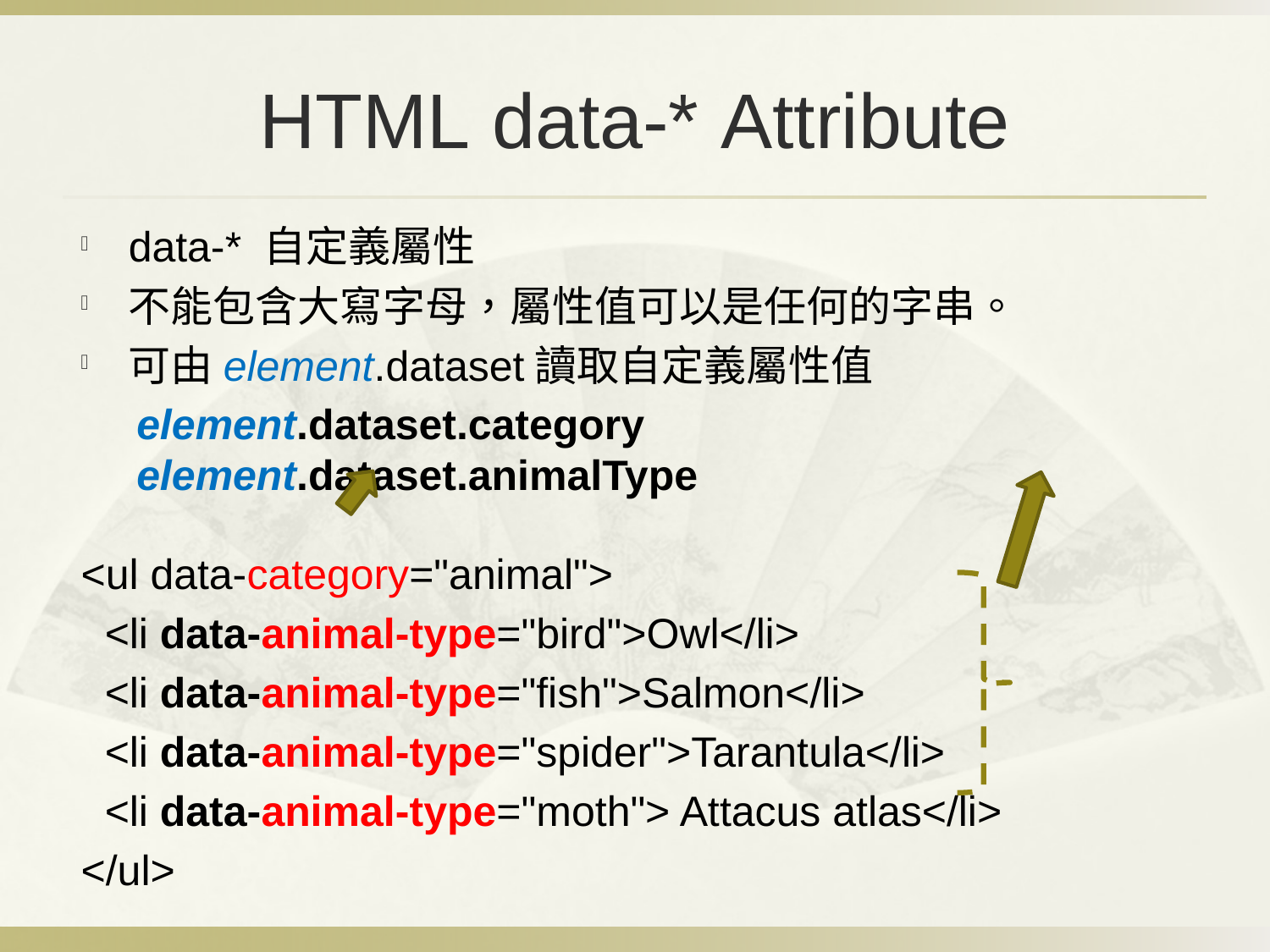

# HTML data-* Attribute
data-* 自定義屬性
不能包含大寫字母，屬性值可以是任何的字串。
可由element.dataset讀取自定義屬性值
element.dataset.category     element.dataset.animalType

<ul data-category="animal">
  <li data-animal-type="bird">Owl</li>
  <li data-animal-type="fish">Salmon</li>
  <li data-animal-type="spider">Tarantula</li>
  <li data-animal-type="moth"> Attacus atlas</li>
</ul>